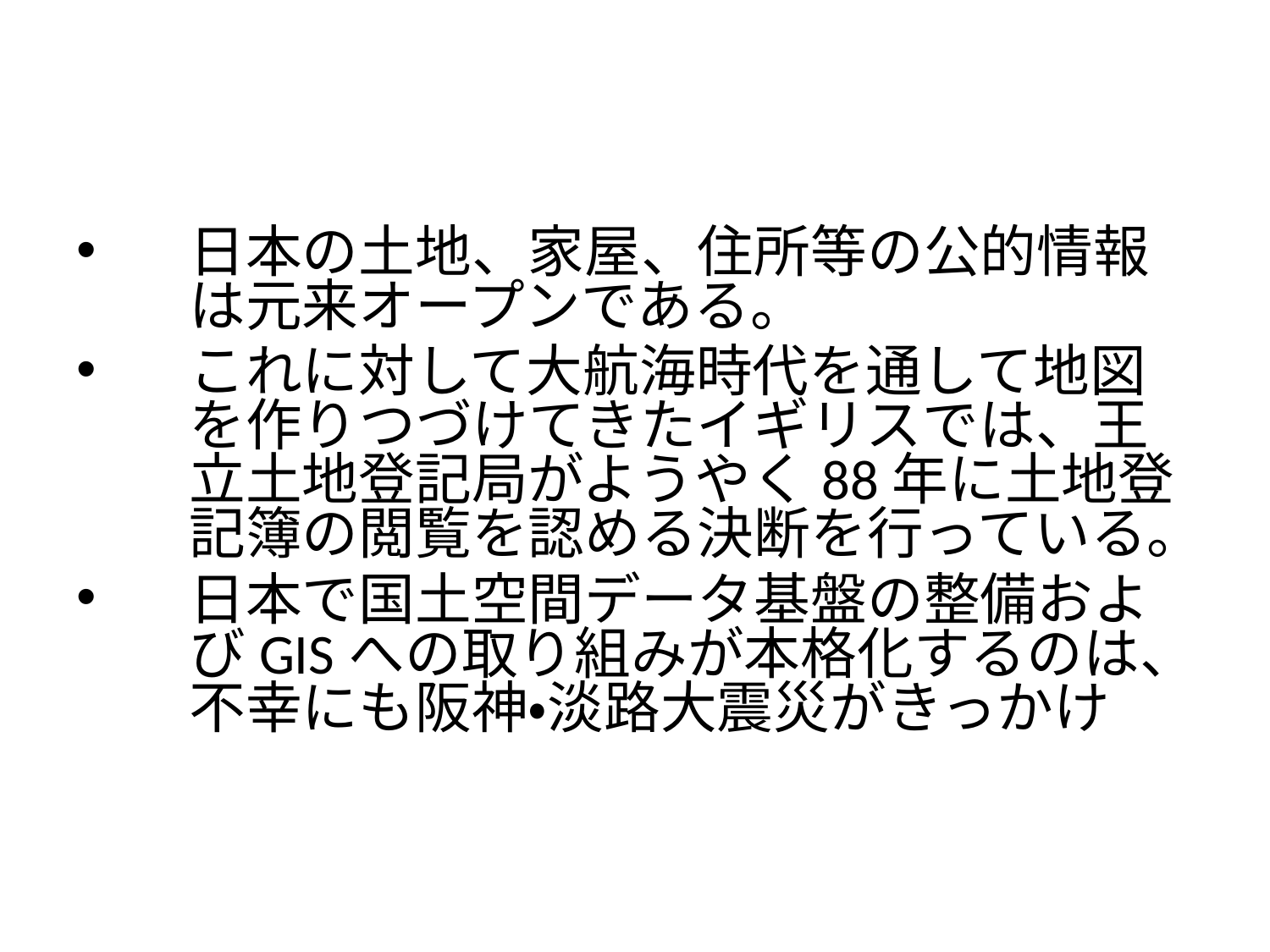

#
日本の土地、家屋、住所等の公的情報は元来オープンである。
これに対して大航海時代を通して地図を作りつづけてきたイギリスでは、王立土地登記局がようやく88年に土地登記簿の閲覧を認める決断を行っている。
日本で国土空間データ基盤の整備およびGISへの取り組みが本格化するのは、不幸にも阪神・淡路大震災がきっかけ